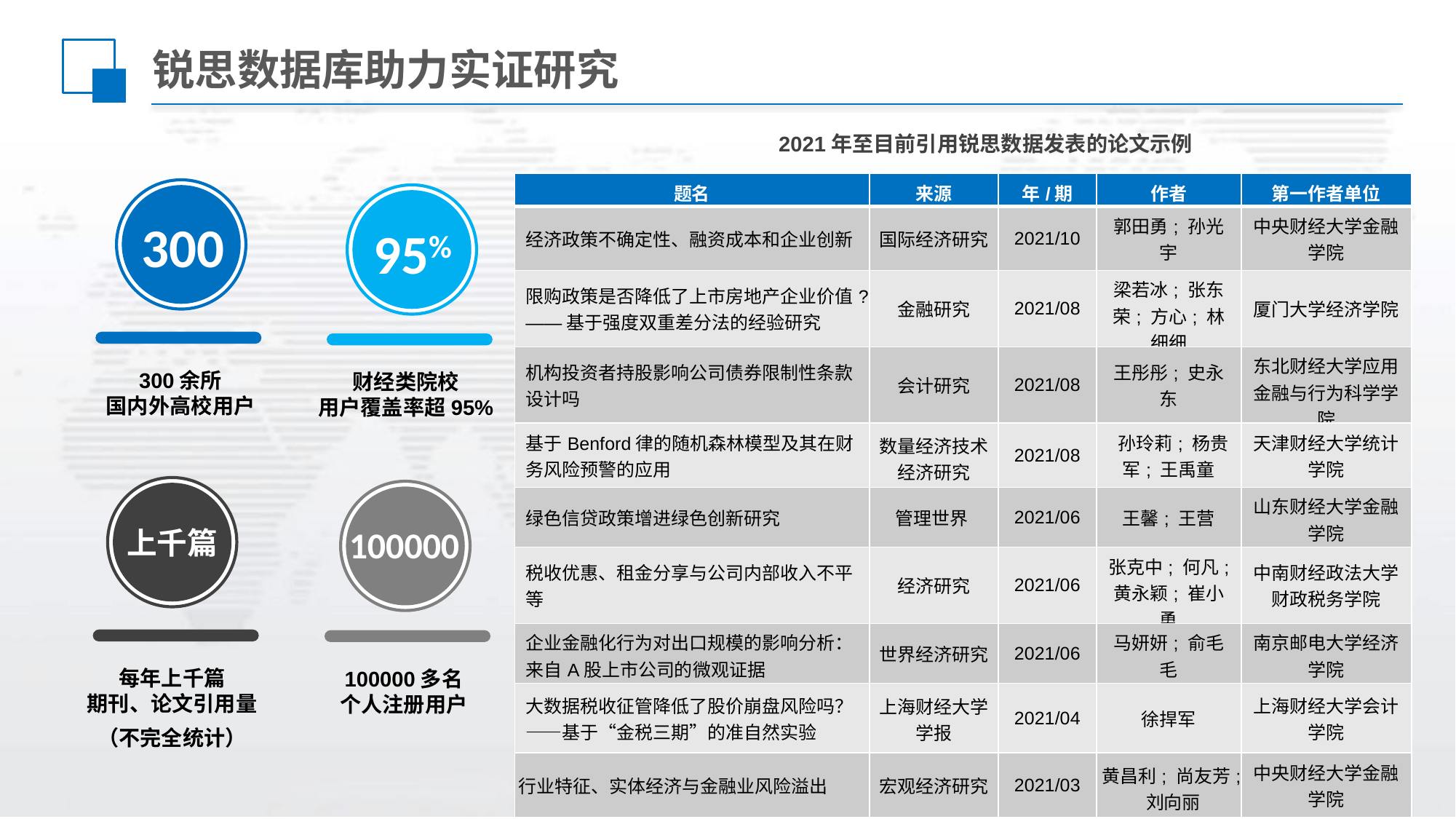

# 锐思数据库助力实证研究
2021年至目前引用锐思数据发表的论文示例
| 题名 | 来源 | 年/期 | 作者 | 第一作者单位 |
| --- | --- | --- | --- | --- |
| 经济政策不确定性、融资成本和企业创新 | 国际经济研究 | 2021/10 | 郭田勇; 孙光宇 | 中央财经大学金融学院 |
| 限购政策是否降低了上市房地产企业价值?——基于强度双重差分法的经验研究 | 金融研究 | 2021/08 | 梁若冰; 张东荣; 方心; 林细细 | 厦门大学经济学院 |
| 机构投资者持股影响公司债券限制性条款设计吗 | 会计研究 | 2021/08 | 王彤彤; 史永东 | 东北财经大学应用金融与行为科学学院 |
| 基于Benford律的随机森林模型及其在财务风险预警的应用 | 数量经济技术经济研究 | 2021/08 | 孙玲莉; 杨贵军; 王禹童 | 天津财经大学统计学院 |
| 绿色信贷政策增进绿色创新研究 | 管理世界 | 2021/06 | 王馨; 王营 | 山东财经大学金融学院 |
| 税收优惠、租金分享与公司内部收入不平等 | 经济研究 | 2021/06 | 张克中; 何凡; 黄永颖; 崔小勇 | 中南财经政法大学财政税务学院 |
| 企业金融化行为对出口规模的影响分析：来自A股上市公司的微观证据 | 世界经济研究 | 2021/06 | 马妍妍; 俞毛毛 | 南京邮电大学经济学院 |
| 大数据税收征管降低了股价崩盘风险吗？——基于“金税三期”的准自然实验 | 上海财经大学学报 | 2021/04 | 徐捍军 | 上海财经大学会计学院 |
| 行业特征、实体经济与金融业风险溢出 | 宏观经济研究 | 2021/03 | 黄昌利; 尚友芳; 刘向丽 | 中央财经大学金融学院 |

300
95%

300余所
国内外高校用户

财经类院校
用户覆盖率超95%

100000
上千篇

每年上千篇
期刊、论文引用量
（不完全统计）
100000多名
个人注册用户